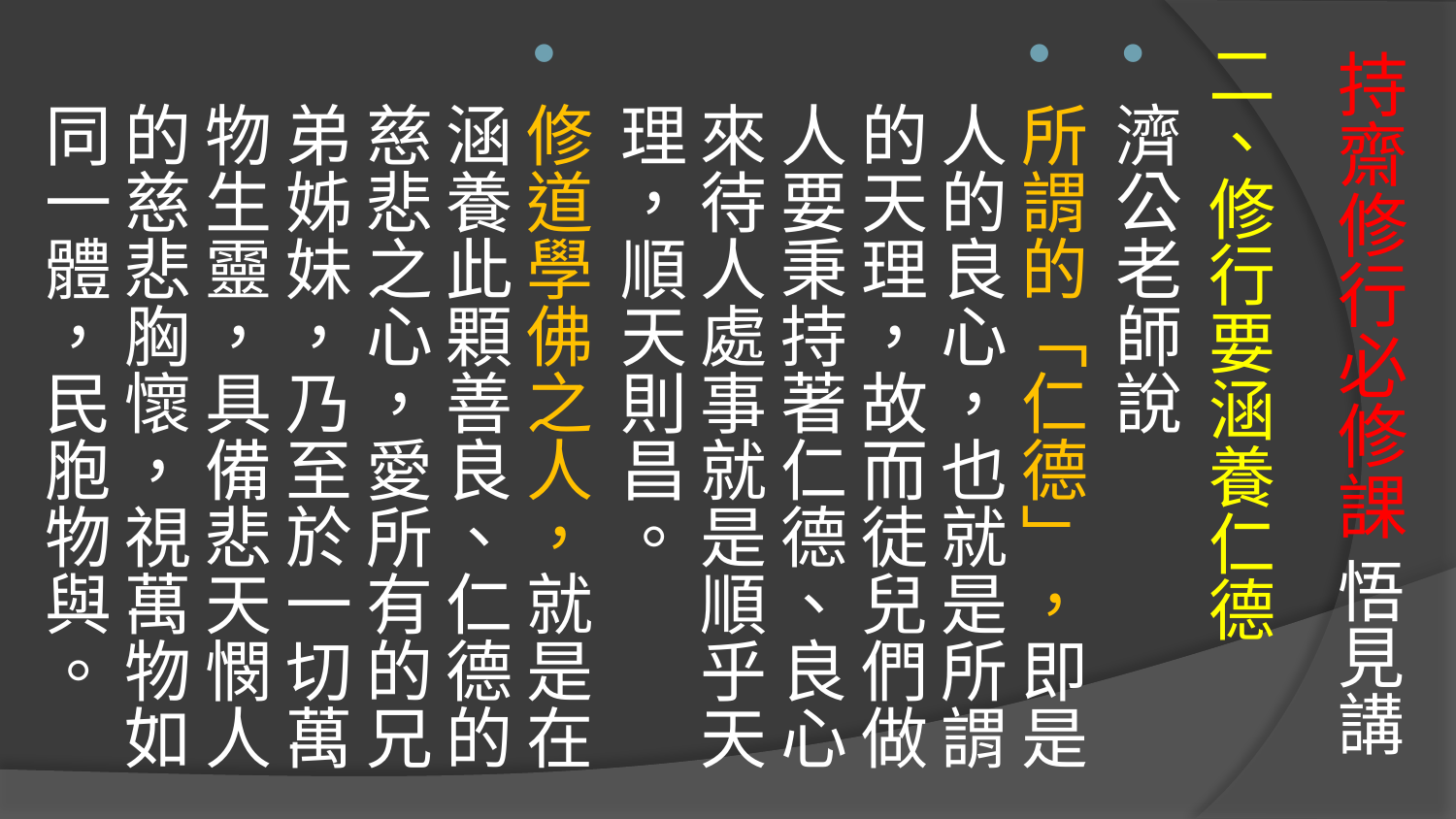

# 持齋修行必修課 悟見講
二、修行要涵養仁德
濟公老師說
所謂的「仁德」，即是人的良心，也就是所謂的天理，故而徒兒們做人要秉持著仁德、良心來待人處事就是順乎天理，順天則昌。
修道學佛之人，就是在涵養此顆善良、仁德的慈悲之心，愛所有的兄弟姊妹，乃至於一切萬物生靈，具備悲天憫人的慈悲胸懷，視萬物如同一體，民胞物與。